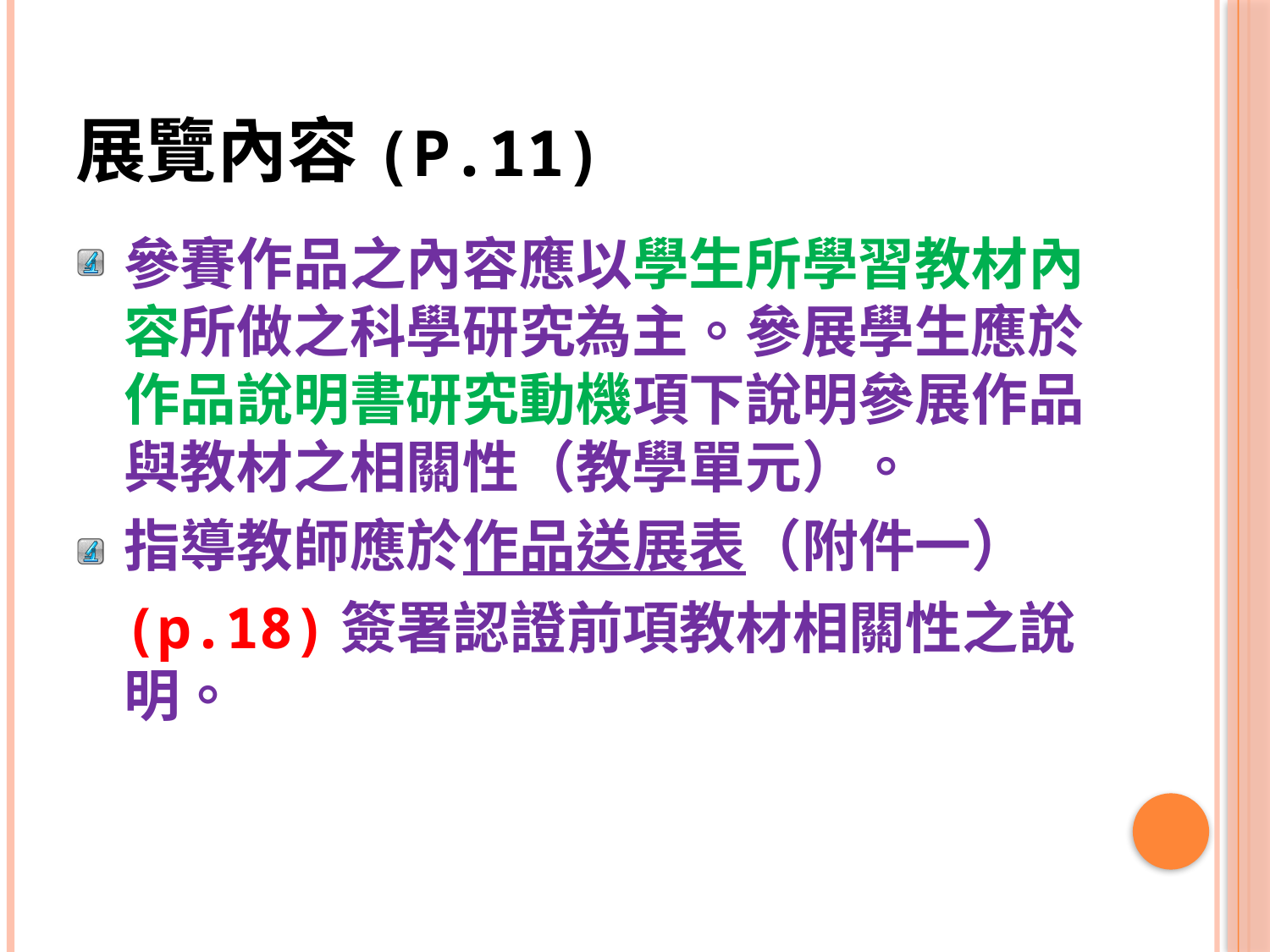

# 展覽內容(P.11)
參賽作品之內容應以學生所學習教材內容所做之科學研究為主。參展學生應於作品說明書研究動機項下說明參展作品與教材之相關性（教學單元）。
指導教師應於作品送展表（附件一）(p.18)簽署認證前項教材相關性之說明。